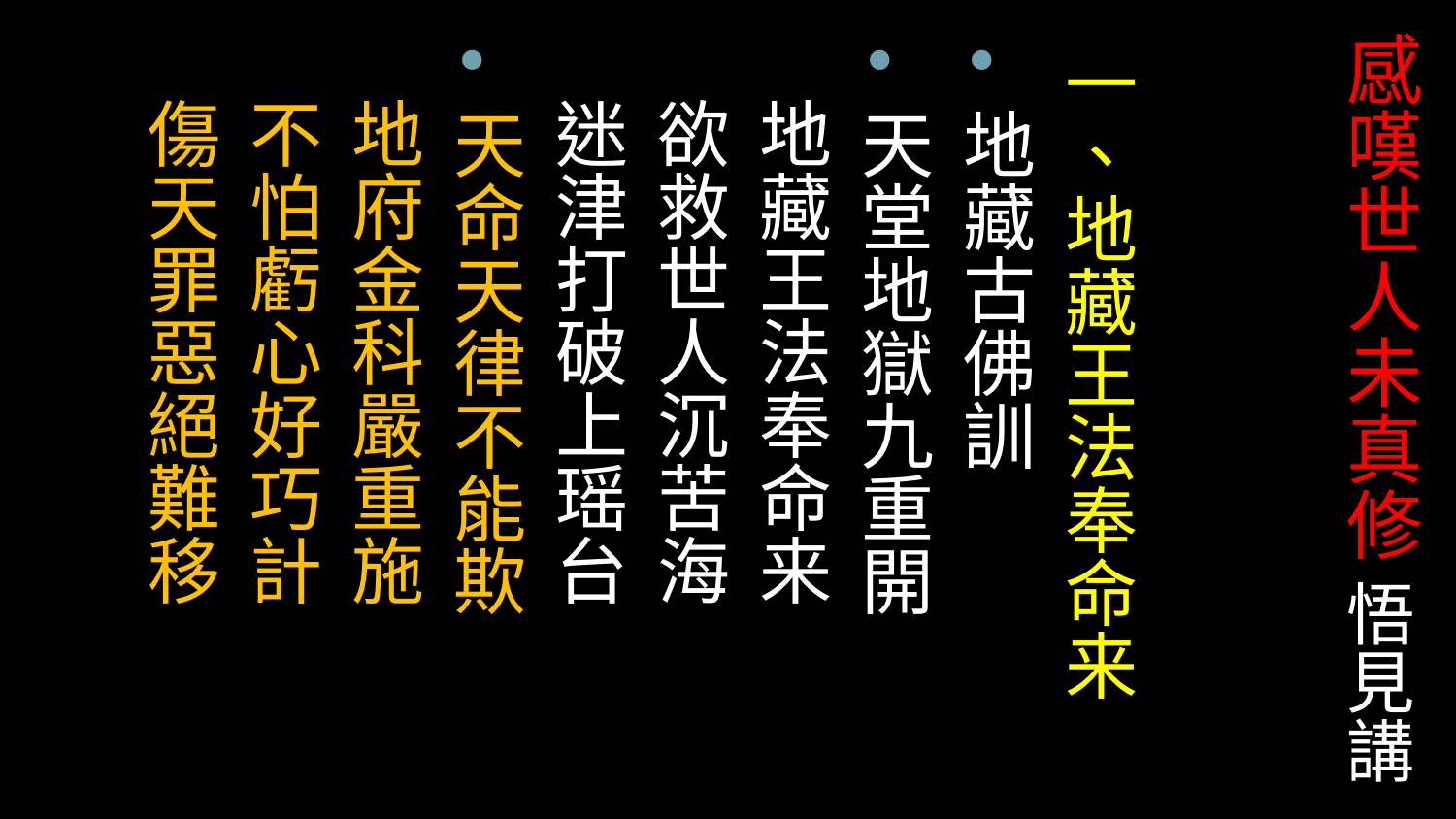

# 感嘆世人未真修 悟見講
一、地藏王法奉命来
地藏古佛訓
天堂地獄九重開
  地藏王法奉命来
  欲救世人沉苦海
  迷津打破上瑶台
天命天律不能欺
  地府金科嚴重施
  不怕虧心好巧計
  傷天罪惡絕難移